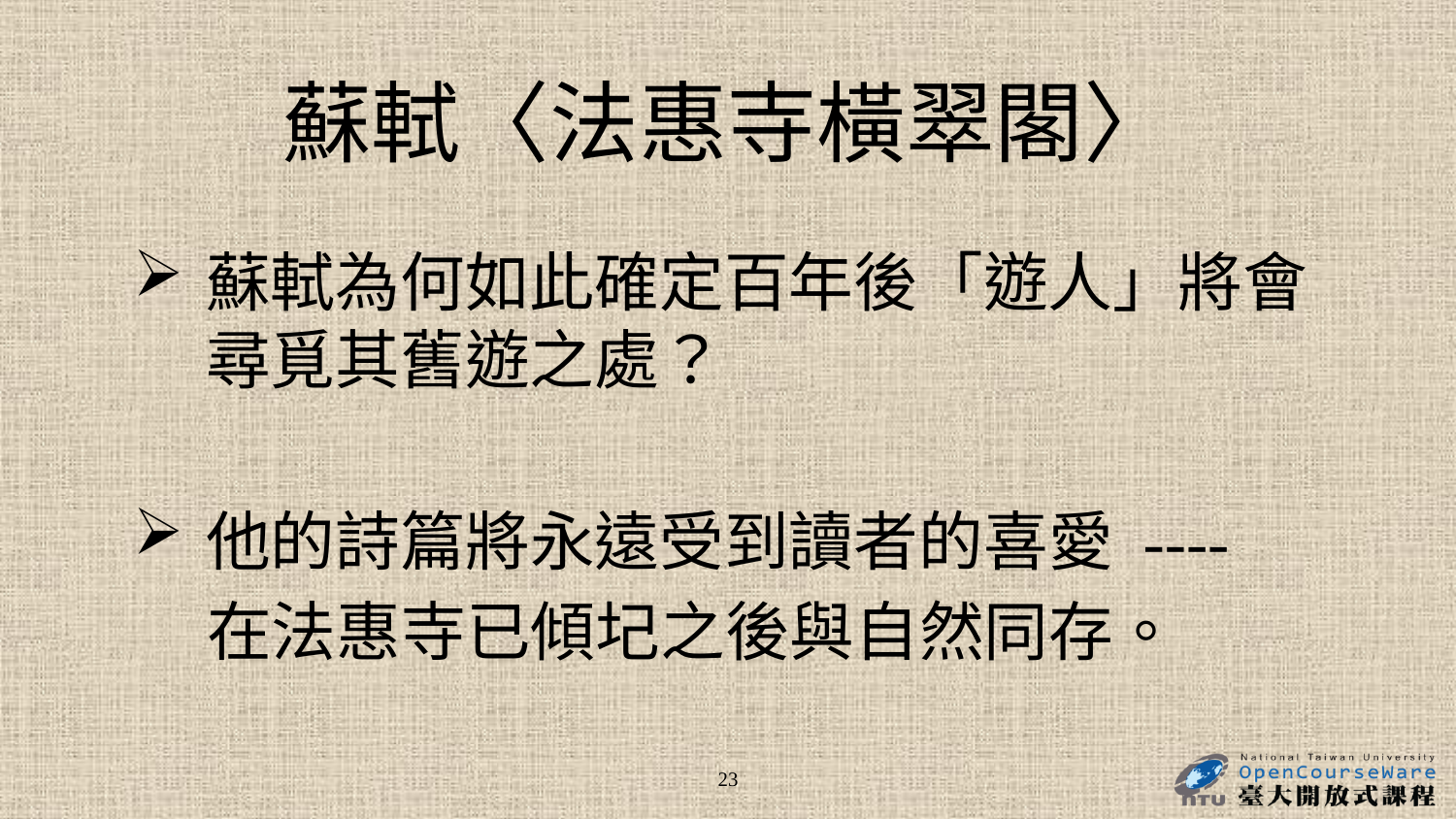

蘇軾〈法惠寺橫翠閣〉

蘇軾為何如此確定百年後「遊人」將會尋覓其舊遊之處？

他的詩篇將永遠受到讀者的喜愛 ----
    在法惠寺已傾圮之後與自然同存。

23